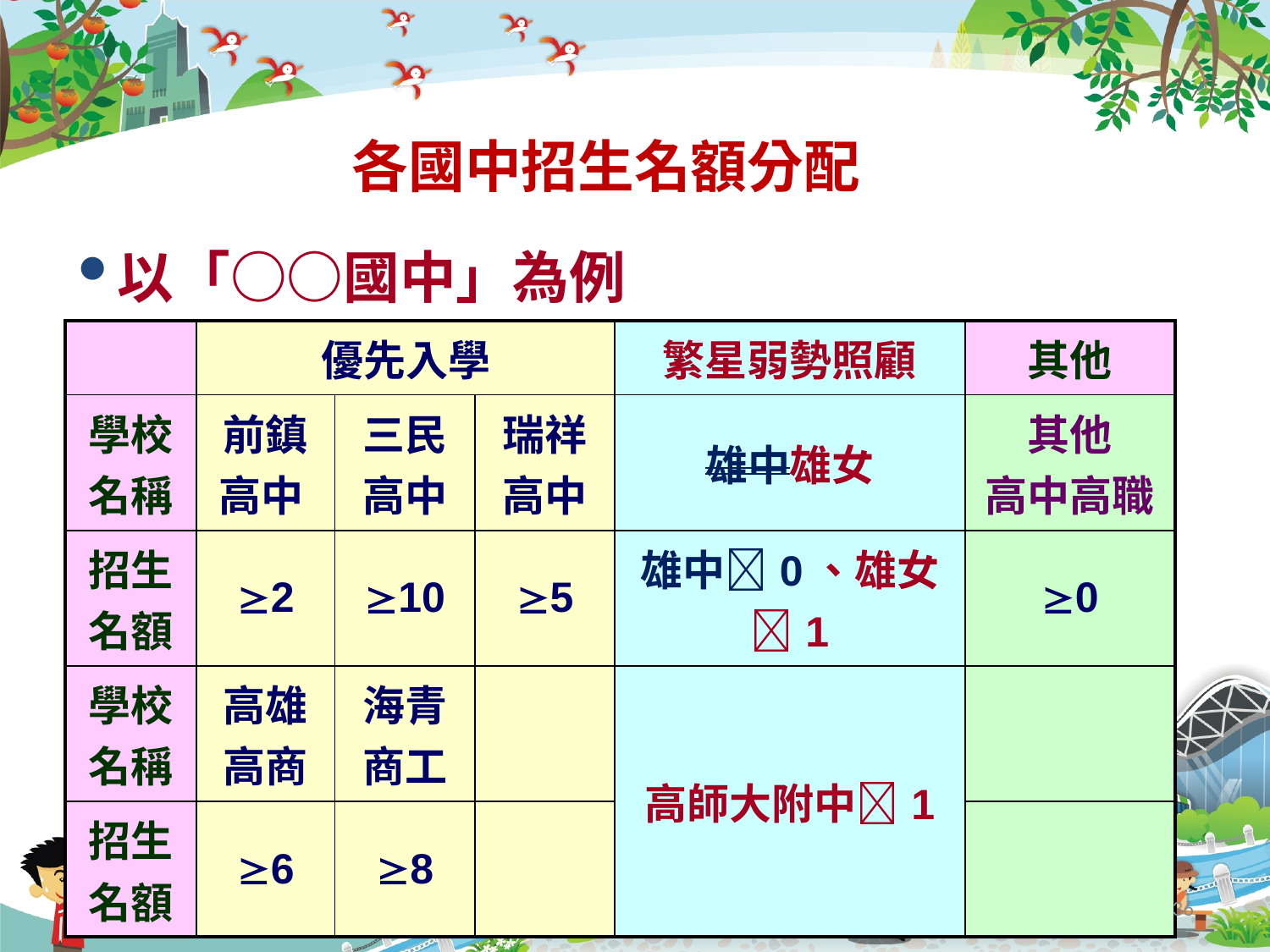

# 各國中招生名額分配
| 以「○○國中」為例 |  |  |  |  |  |
| --- | --- | --- | --- | --- | --- |
|  | 優先入學 |  |  | 繁星弱勢照顧 | 其他 |
| 學校名稱 | 前鎮高中 | 三民高中 | 瑞祥高中 | 雄中雄女 | 其他 高中高職 |
| 招生名額 | ≥2 | ≥10 | ≥5 | 雄中≥0、雄女≥1 | ≥0 |
| 學校名稱 | 高雄高商 | 海青商工 |  | 高師大附中≥1 |  |
| 招生名額 | ≥6 | ≥8 |  |  |  |
2018/3/9
36